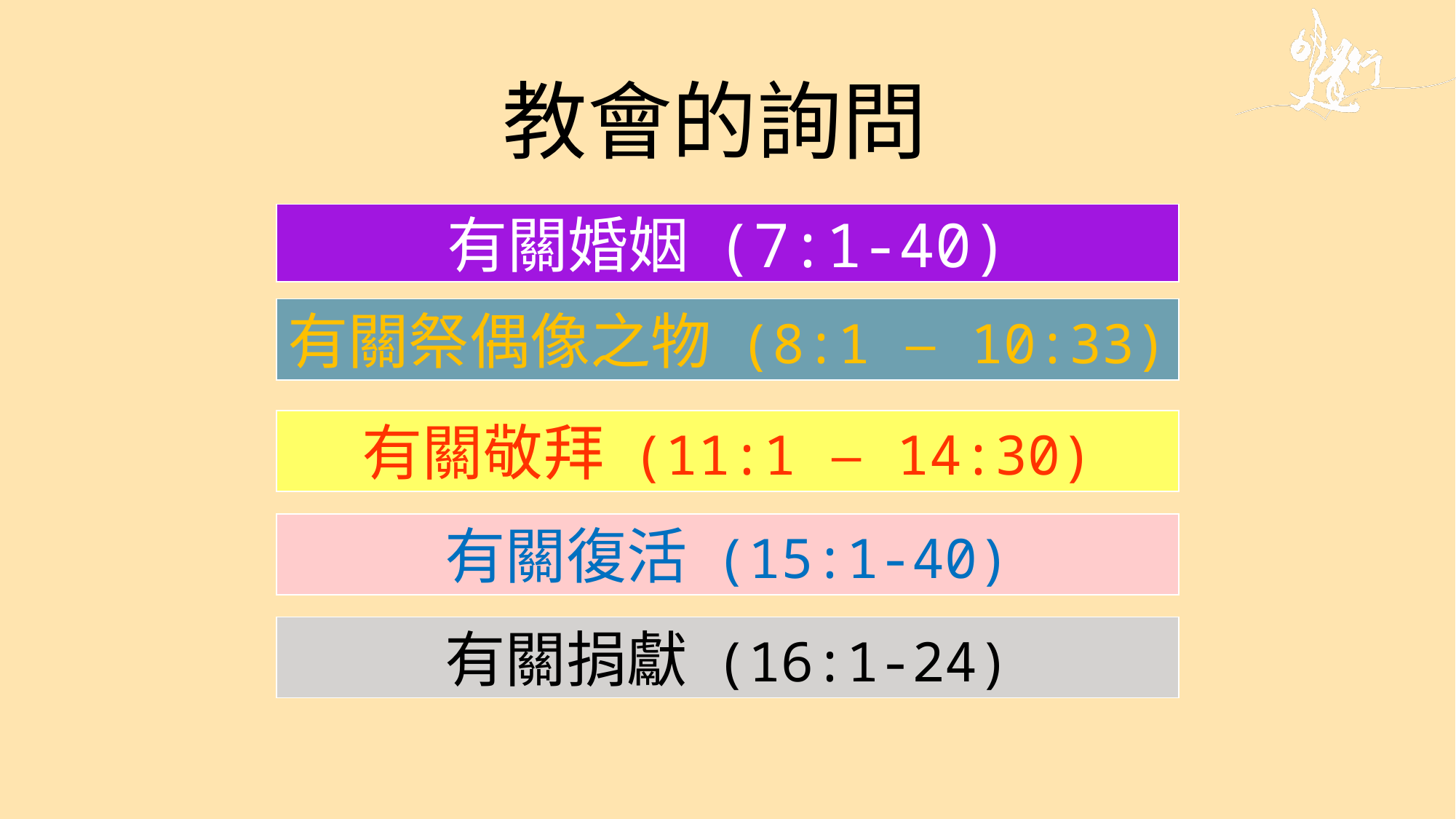

教會的詢問
有關婚姻 (7:1-40)
有關祭偶像之物 (8:1 – 10:33)
有關敬拜 (11:1 – 14:30)
有關復活 (15:1-40)
有關捐獻 (16:1-24)